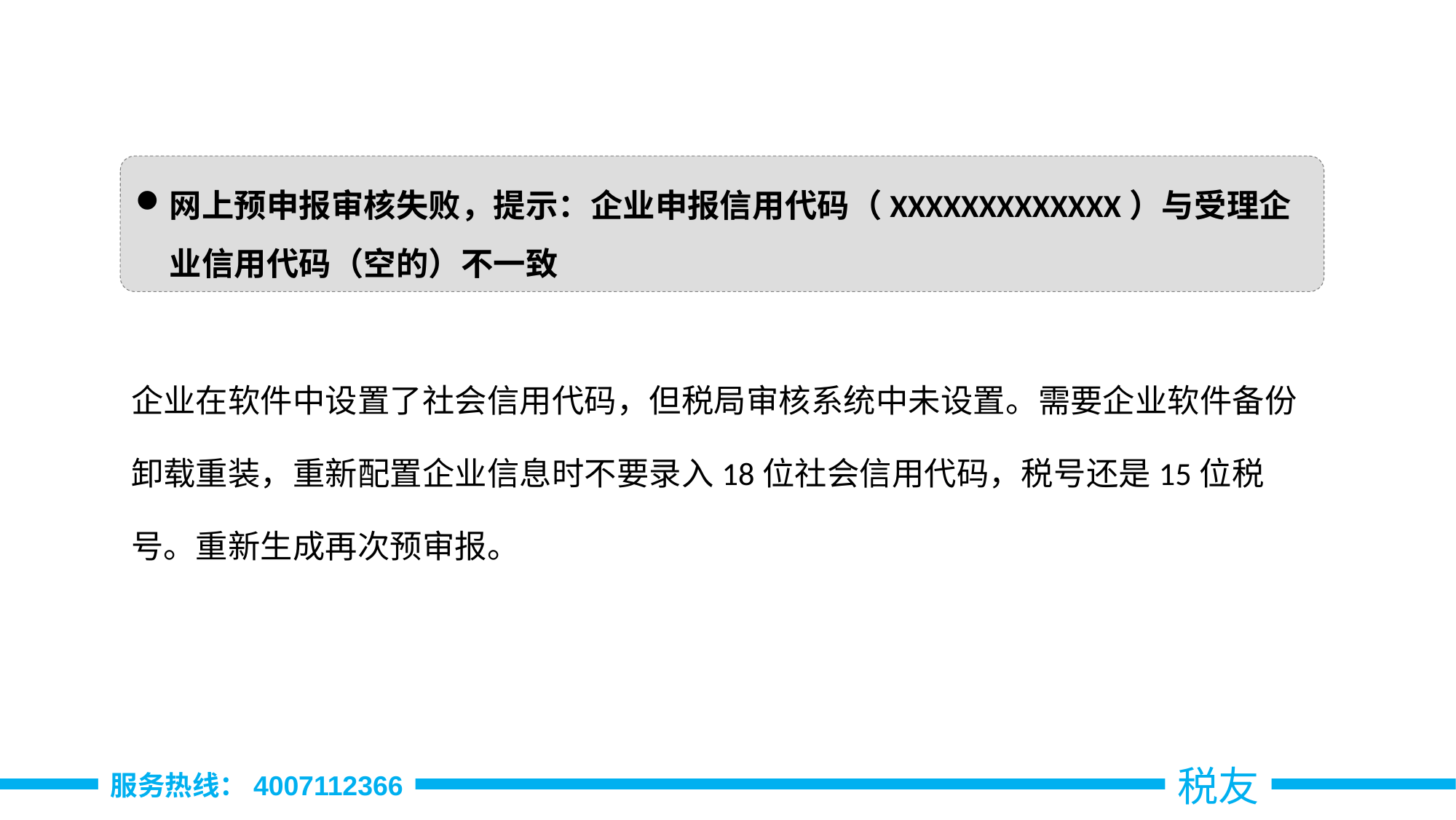

网上预申报审核失败，提示：企业申报信用代码（XXXXXXXXXXXXX）与受理企业信用代码（空的）不一致
企业在软件中设置了社会信用代码，但税局审核系统中未设置。需要企业软件备份卸载重装，重新配置企业信息时不要录入18位社会信用代码，税号还是15位税号。重新生成再次预审报。